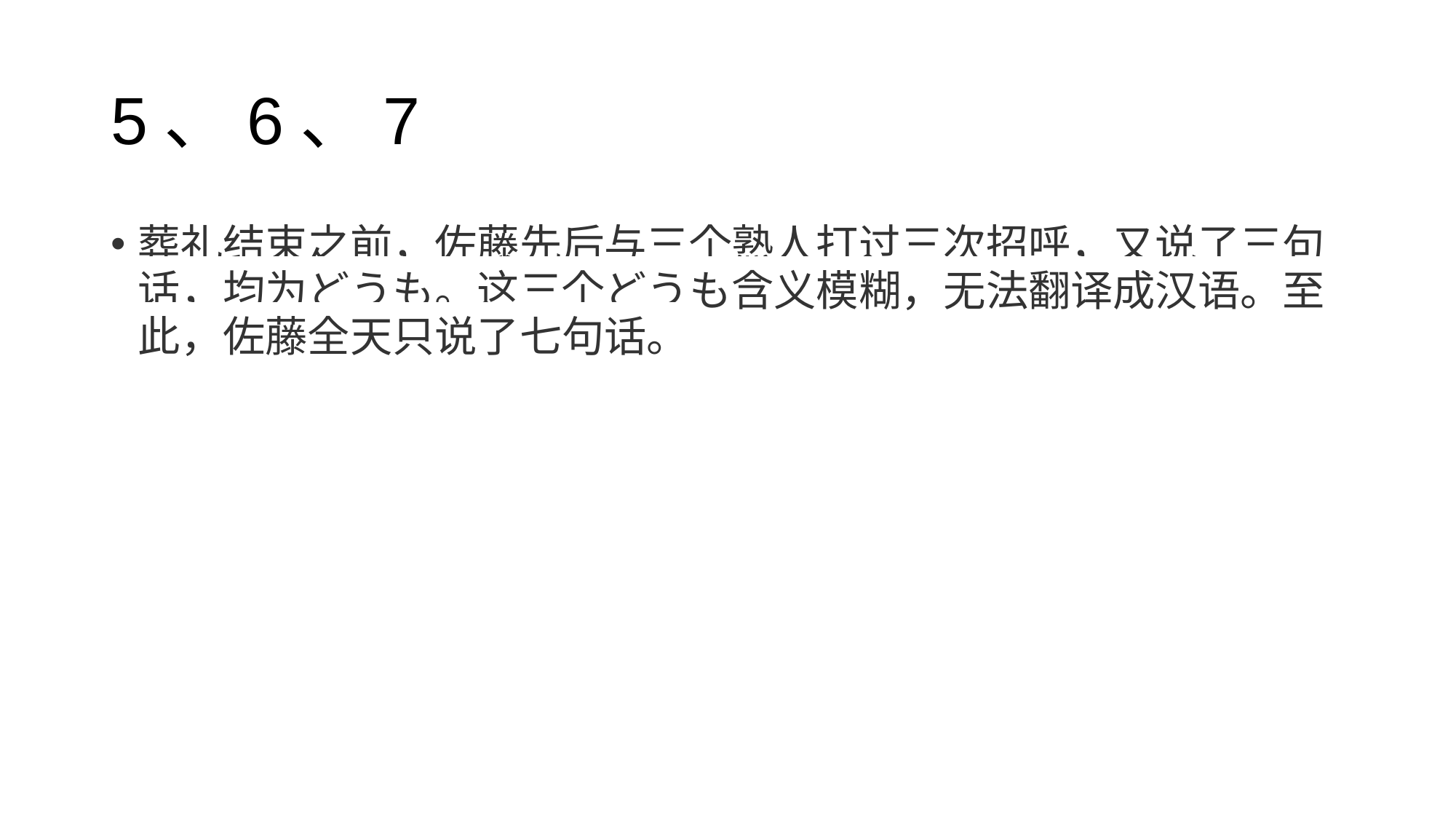

# 5、6、7
葬礼结束之前，佐藤先后与三个熟人打过三次招呼，又说了三句话，均为どうも。这三个どうも含义模糊，无法翻译成汉语。至此，佐藤全天只说了七句话。